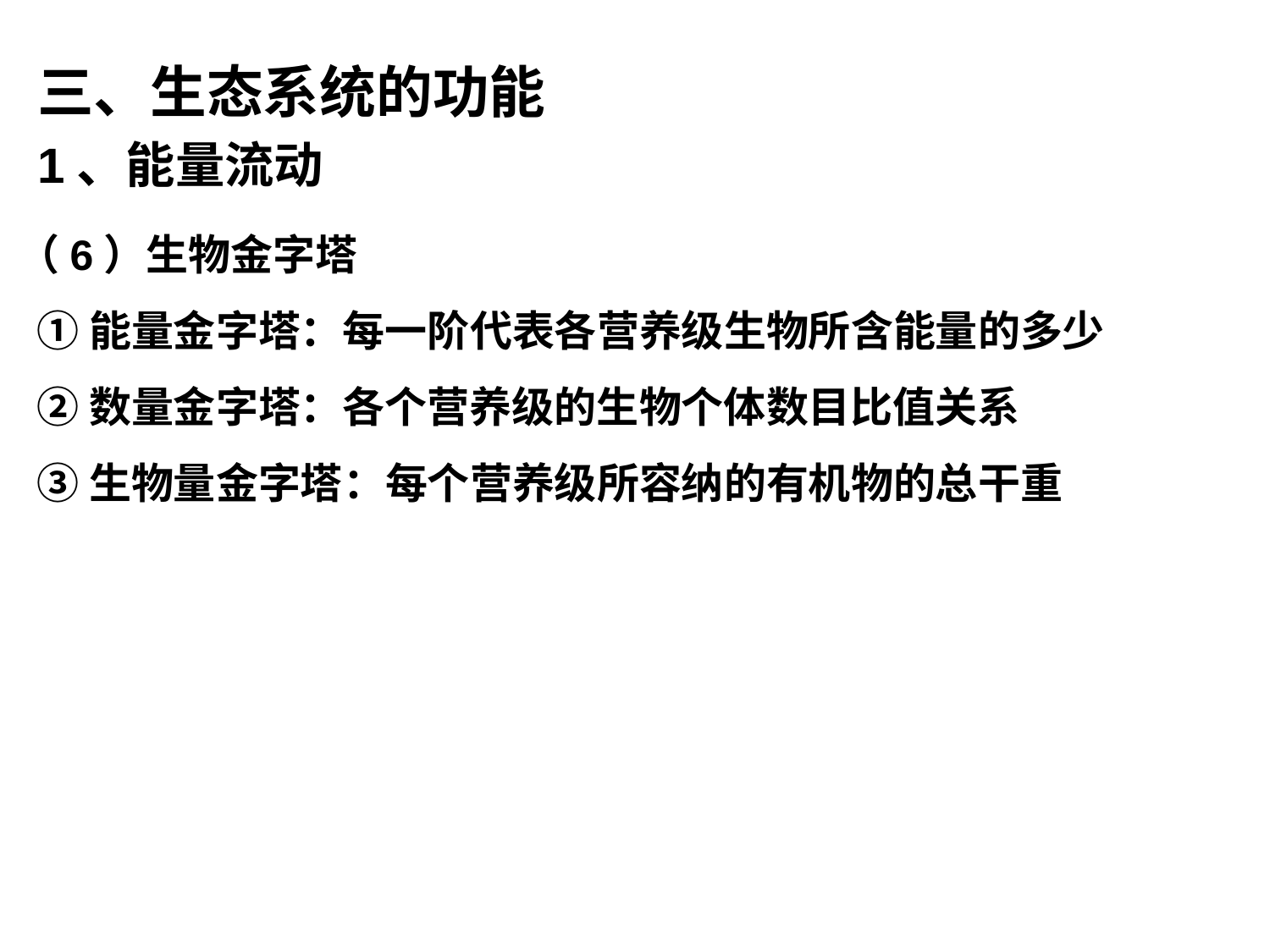

三、生态系统的功能
1、能量流动
（6）生物金字塔
  ①能量金字塔：每一阶代表各营养级生物所含能量的多少
  ②数量金字塔：各个营养级的生物个体数目比值关系
  ③生物量金字塔：每个营养级所容纳的有机物的总干重